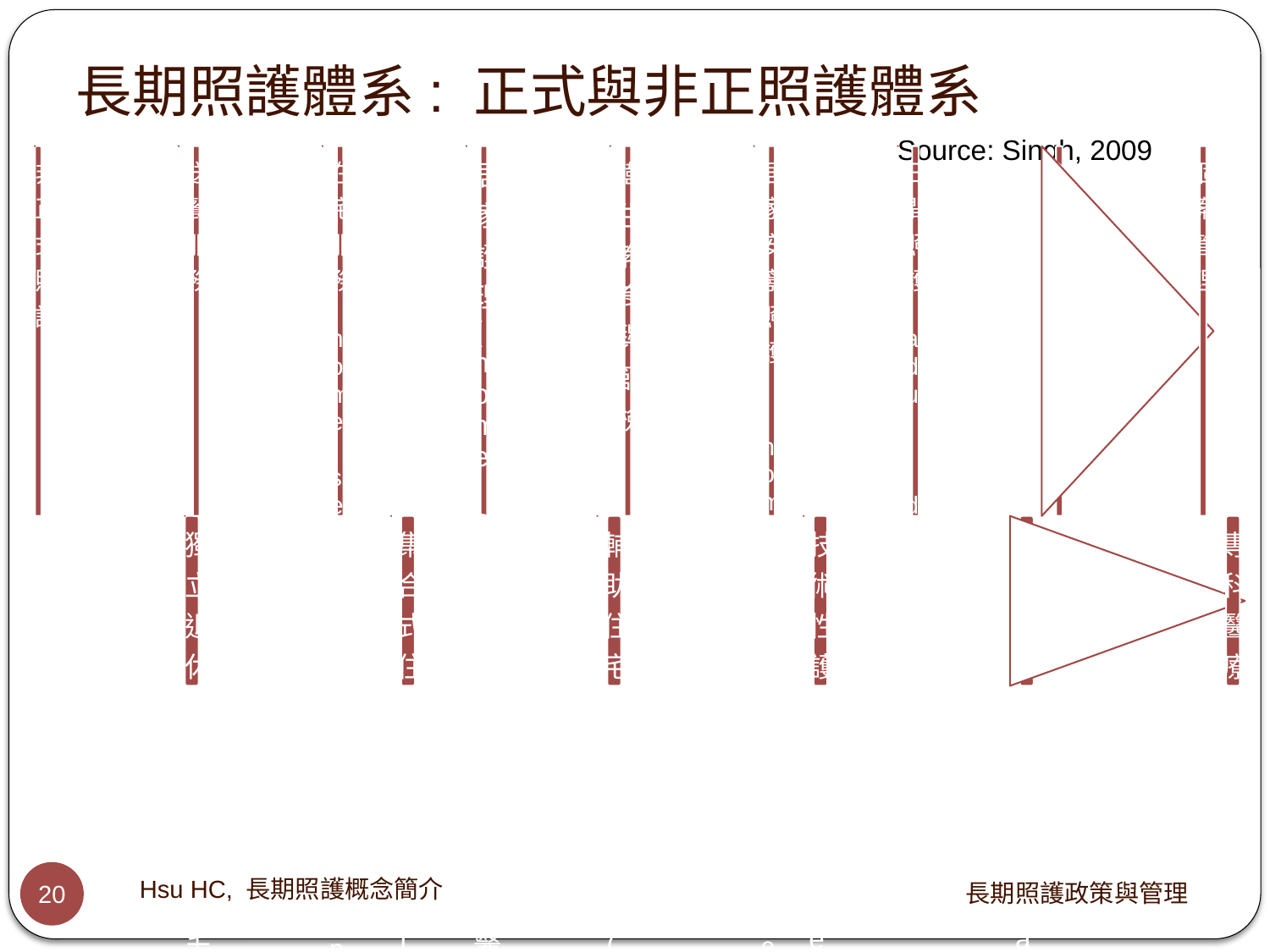

# 長期照護體系: 正式與非正照護體系
Source: Singh, 2009
非正式照護
送餐服務
心理健康門診
個案管理
衛生教育與篩檢
專科醫療
Hsu HC, 長期照護概念簡介
長期照護政策與管理
20